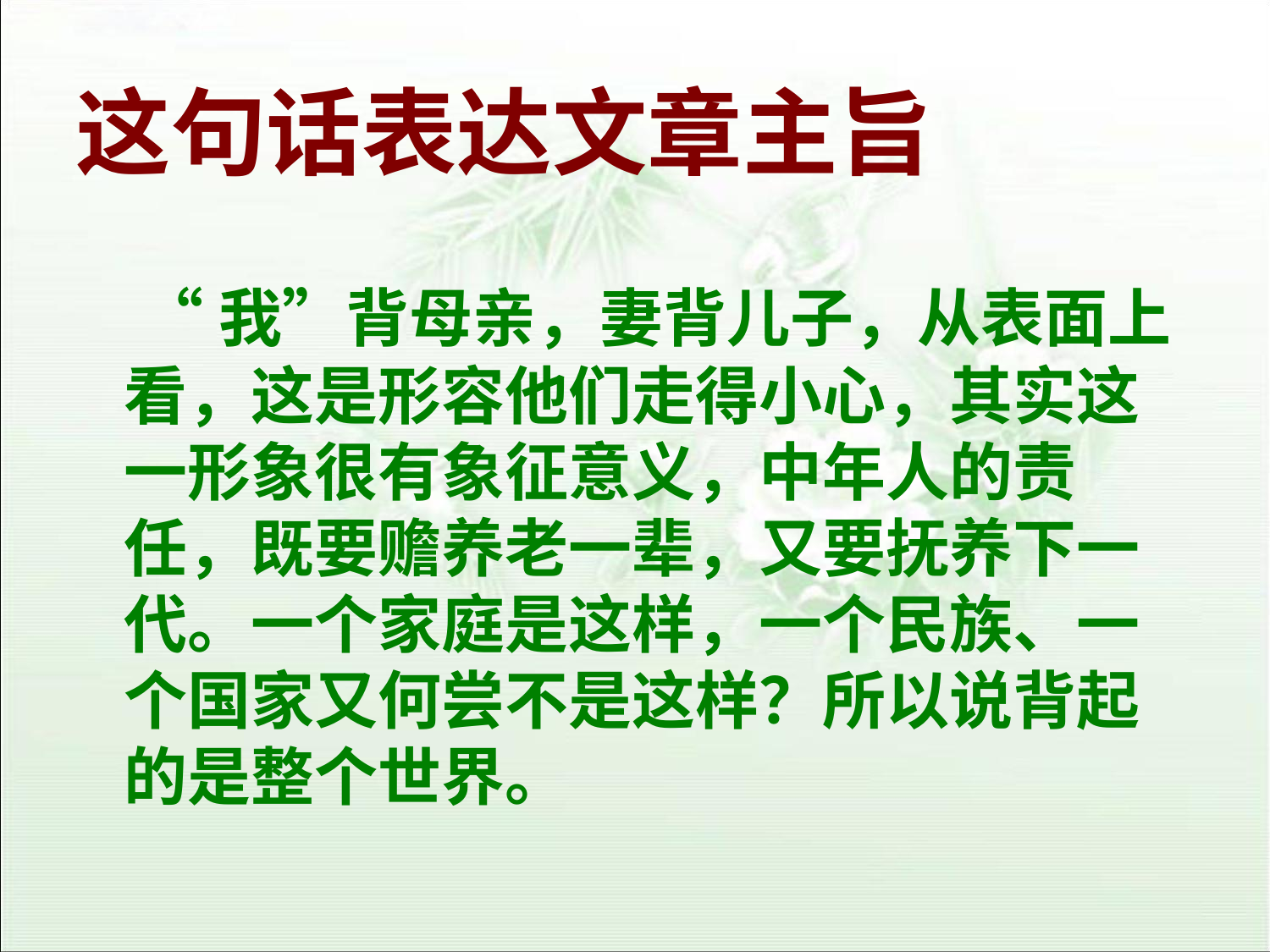

#
这句话表达文章主旨

    “我”背母亲，妻背儿子，从表面上看，这是形容他们走得小心，其实这一形象很有象征意义，中年人的责任，既要赡养老一辈，又要抚养下一代。一个家庭是这样，一个民族、一个国家又何尝不是这样？所以说背起的是整个世界。